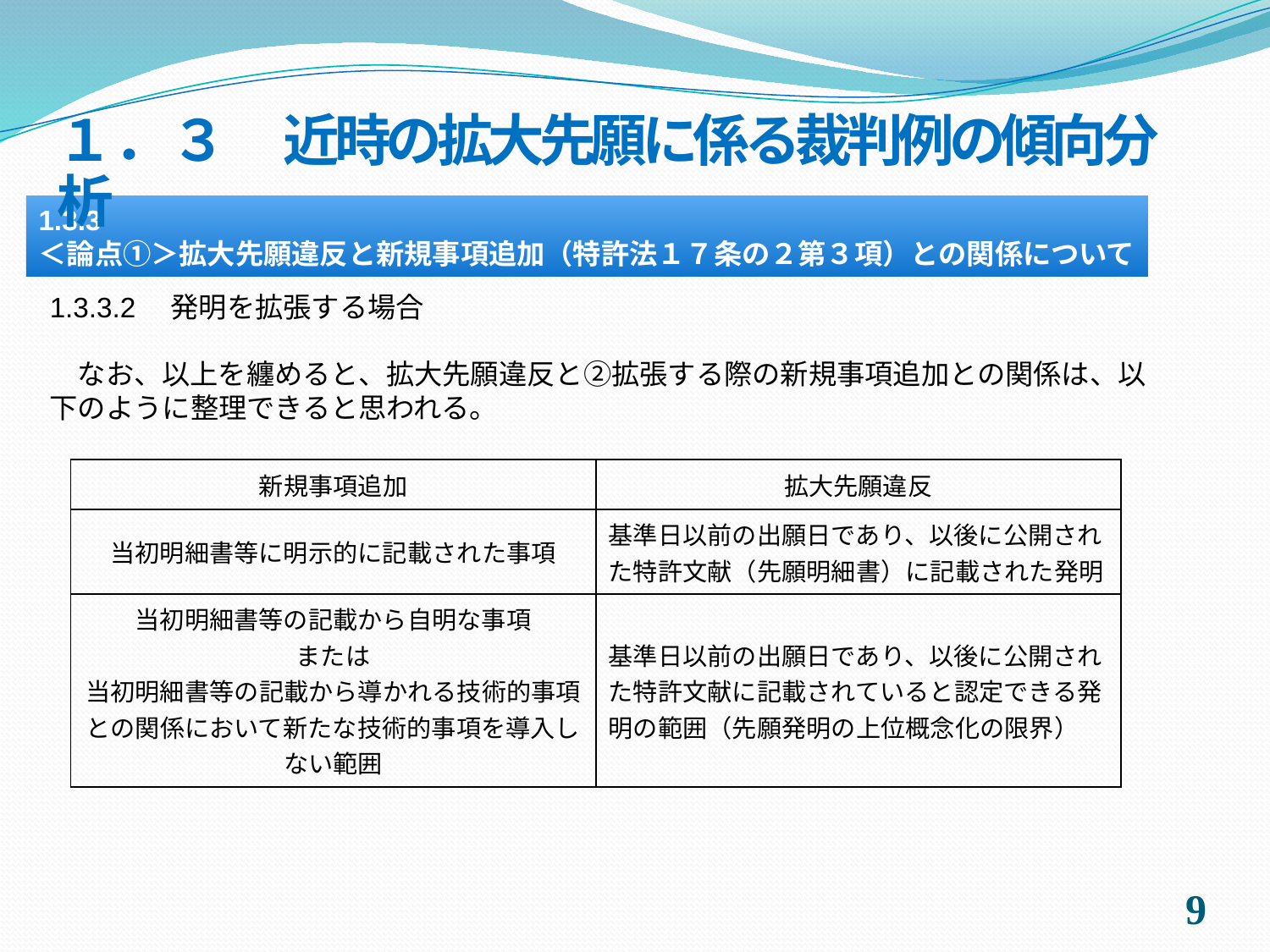

１．３　近時の拡大先願に係る裁判例の傾向分析
1.3.3
＜論点①＞拡大先願違反と新規事項追加（特許法１７条の２第３項）との関係について
1.3.3.2　発明を拡張する場合

　なお、以上を纏めると、拡大先願違反と②拡張する際の新規事項追加との関係は、以下のように整理できると思われる。
| 新規事項追加 | 拡大先願違反 |
| --- | --- |
| 当初明細書等に明示的に記載された事項 | 基準日以前の出願日であり、以後に公開された特許文献（先願明細書）に記載された発明 |
| 当初明細書等の記載から自明な事項 または 当初明細書等の記載から導かれる技術的事項との関係において新たな技術的事項を導入しない範囲 | 基準日以前の出願日であり、以後に公開された特許文献に記載されていると認定できる発明の範囲（先願発明の上位概念化の限界） |
9